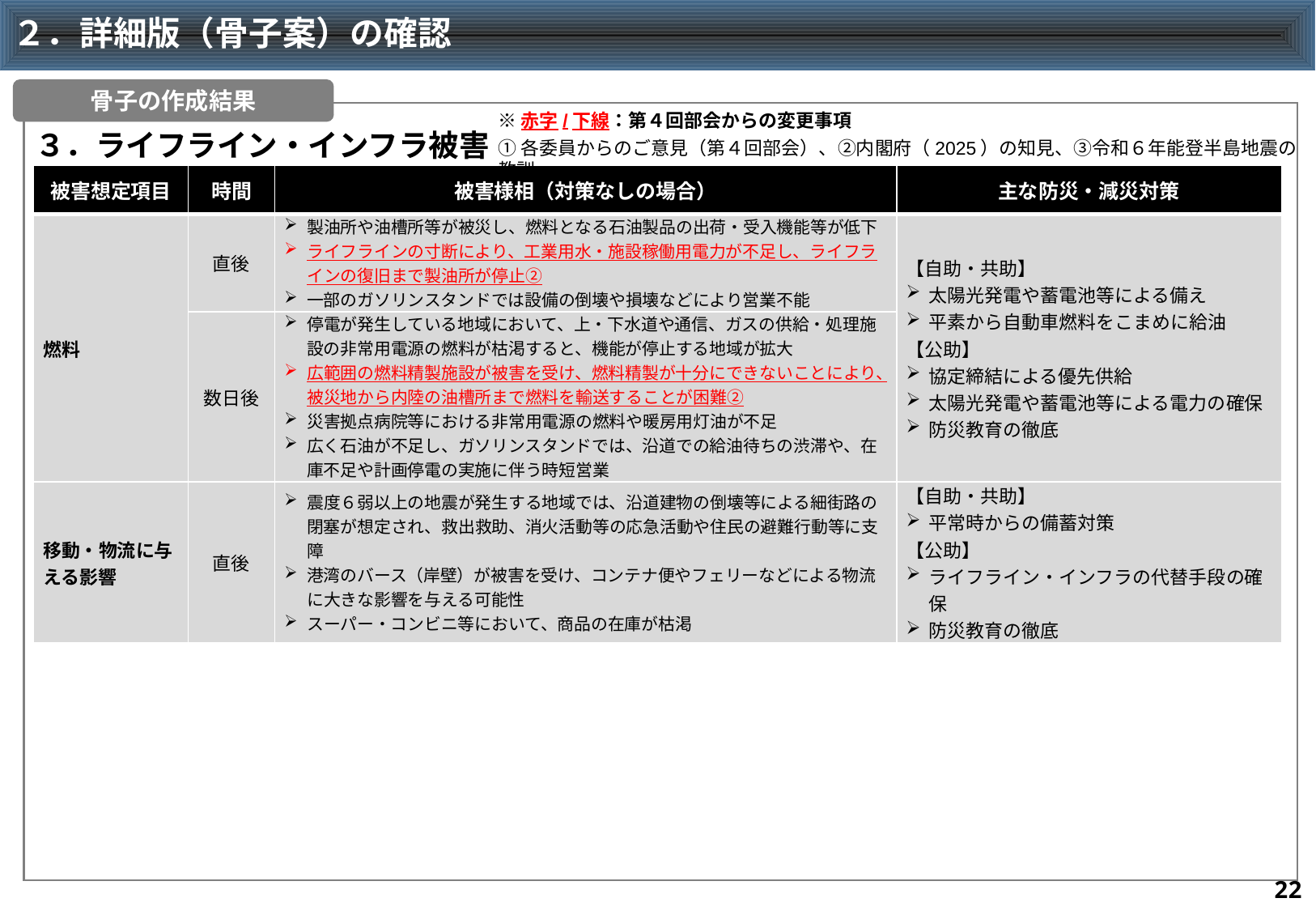

# ２．詳細版（骨子案）の確認
骨子の作成結果
※赤字/下線：第４回部会からの変更事項
３．ライフライン・インフラ被害（５）
①各委員からのご意見（第４回部会）、②内閣府（2025）の知見、③令和６年能登半島地震の教訓
| 被害想定項目 | 時間 | 被害様相（対策なしの場合） | 主な防災・減災対策 |
| --- | --- | --- | --- |
| 燃料 | 直後 | 製油所や油槽所等が被災し、燃料となる石油製品の出荷・受入機能等が低下 ライフラインの寸断により、工業用水・施設稼働用電力が不足し、ライフラインの復旧まで製油所が停止② 一部のガソリンスタンドでは設備の倒壊や損壊などにより営業不能 | 【自助・共助】 太陽光発電や蓄電池等による備え 平素から自動車燃料をこまめに給油 【公助】 協定締結による優先供給 太陽光発電や蓄電池等による電力の確保 防災教育の徹底 |
|  | 数日後 | 停電が発生している地域において、上・下水道や通信、ガスの供給・処理施設の非常用電源の燃料が枯渇すると、機能が停止する地域が拡大 広範囲の燃料精製施設が被害を受け、燃料精製が十分にできないことにより、被災地から内陸の油槽所まで燃料を輸送することが困難② 災害拠点病院等における非常用電源の燃料や暖房用灯油が不足 広く石油が不足し、ガソリンスタンドでは、沿道での給油待ちの渋滞や、在庫不足や計画停電の実施に伴う時短営業 |  |
| 移動・物流に与える影響 | 直後 | 震度６弱以上の地震が発生する地域では、沿道建物の倒壊等による細街路の閉塞が想定され、救出救助、消火活動等の応急活動や住民の避難行動等に支障 港湾のバース（岸壁）が被害を受け、コンテナ便やフェリーなどによる物流に大きな影響を与える可能性 スーパー・コンビニ等において、商品の在庫が枯渇 | 【自助・共助】 平常時からの備蓄対策 【公助】 ライフライン・インフラの代替手段の確保 防災教育の徹底 |
22